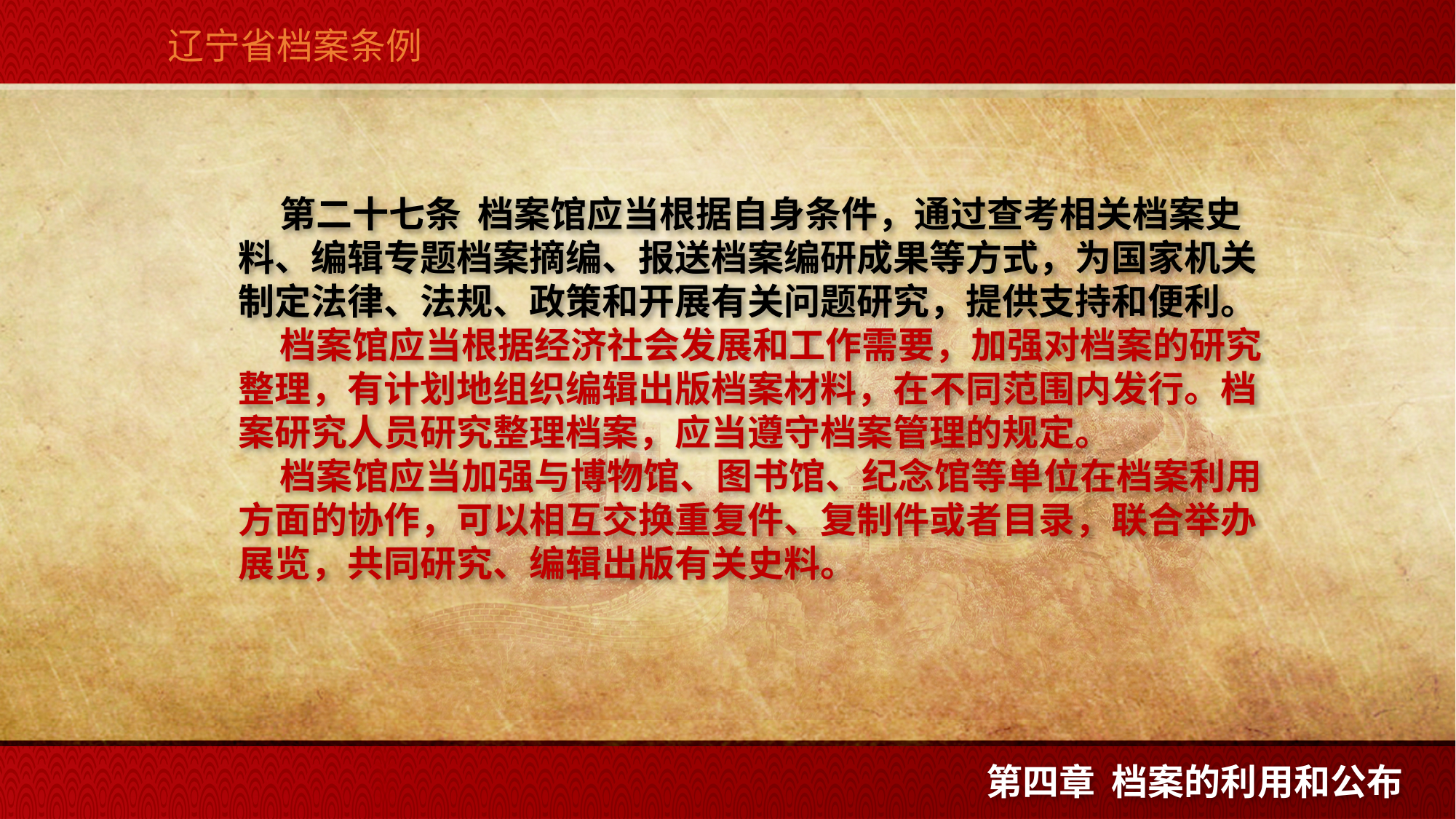

辽宁省档案条例
    第二十七条  档案馆应当根据自身条件，通过查考相关档案史料、编辑专题档案摘编、报送档案编研成果等方式，为国家机关制定法律、法规、政策和开展有关问题研究，提供支持和便利。
    档案馆应当根据经济社会发展和工作需要，加强对档案的研究整理，有计划地组织编辑出版档案材料，在不同范围内发行。档案研究人员研究整理档案，应当遵守档案管理的规定。
    档案馆应当加强与博物馆、图书馆、纪念馆等单位在档案利用方面的协作，可以相互交换重复件、复制件或者目录，联合举办展览，共同研究、编辑出版有关史料。
第四章  档案的利用和公布